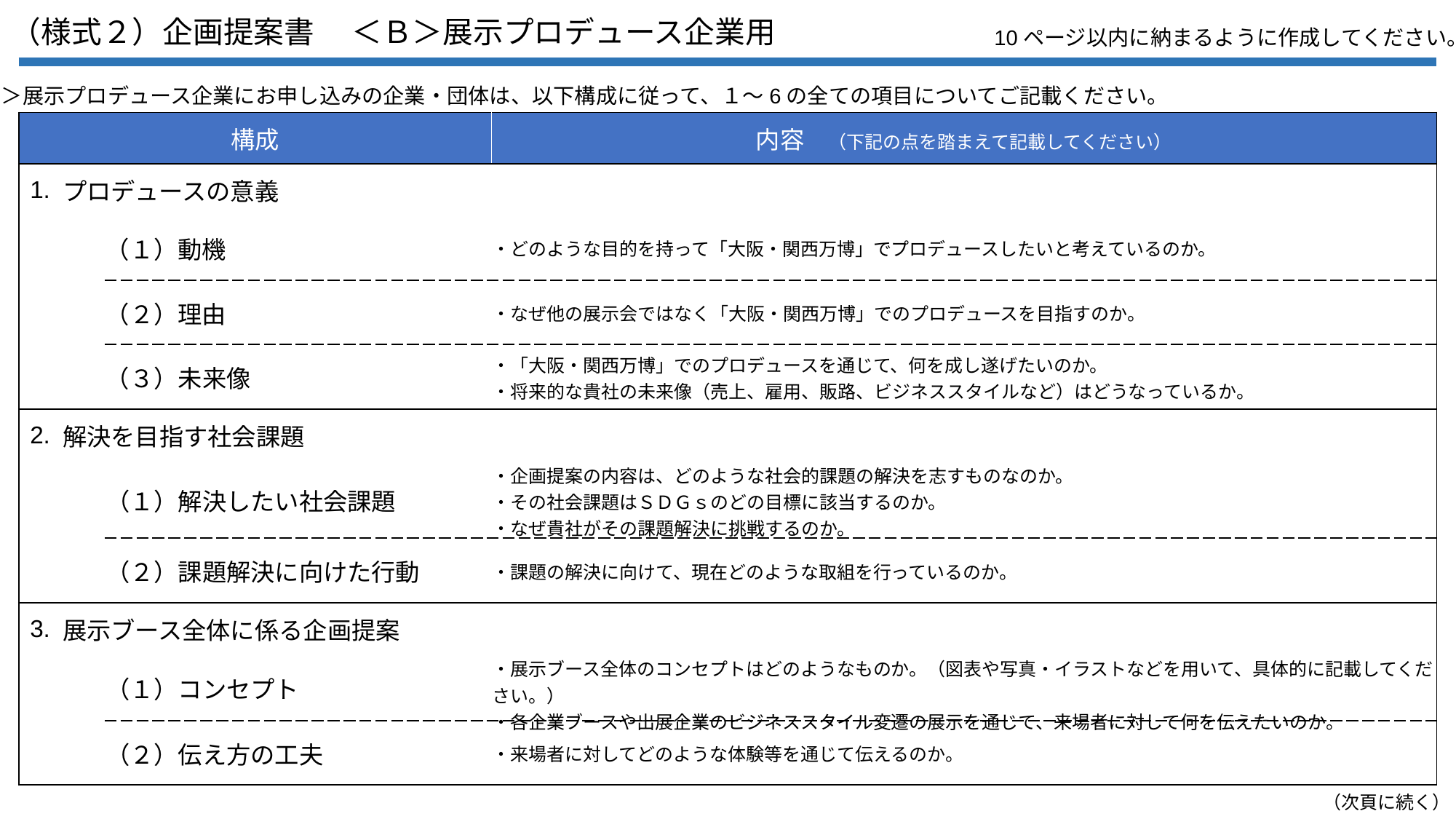

（様式２）企画提案書　 ＜Ｂ＞展示プロデュース企業用
10ページ以内に納まるように作成してください。
＜Ｂ＞展示プロデュース企業にお申し込みの企業・団体は、以下構成に従って、１～6の全ての項目についてご記載ください。
| 構成 |  |  | 内容　（下記の点を踏まえて記載してください） |
| --- | --- | --- | --- |
| 1. | プロデュースの意義 |  |  |
|  |  | （１）動機 | ・どのような目的を持って「大阪・関西万博」でプロデュースしたいと考えているのか。 |
|  |  | （２）理由 | ・なぜ他の展示会ではなく「大阪・関西万博」でのプロデュースを目指すのか。 |
|  |  | （３）未来像 | ・「大阪・関西万博」でのプロデュースを通じて、何を成し遂げたいのか。 ・将来的な貴社の未来像（売上、雇用、販路、ビジネススタイルなど）はどうなっているか。 |
| 2. | 解決を目指す社会課題 |  |  |
|  |  | （１）解決したい社会課題 | ・企画提案の内容は、どのような社会的課題の解決を志すものなのか。 ・その社会課題はＳＤＧｓのどの目標に該当するのか。 ・なぜ貴社がその課題解決に挑戦するのか。 |
|  |  | （２）課題解決に向けた行動 | ・課題の解決に向けて、現在どのような取組を行っているのか。 |
| 3. | 展示ブース全体に係る企画提案 |  |  |
|  |  | （１）コンセプト | ・展示ブース全体のコンセプトはどのようなものか。（図表や写真・イラストなどを用いて、具体的に記載してください。） ・各企業ブースや出展企業のビジネススタイル変遷の展示を通じて、来場者に対して何を伝えたいのか。 |
|  |  | （２）伝え方の工夫 | ・来場者に対してどのような体験等を通じて伝えるのか。 |
（次頁に続く）